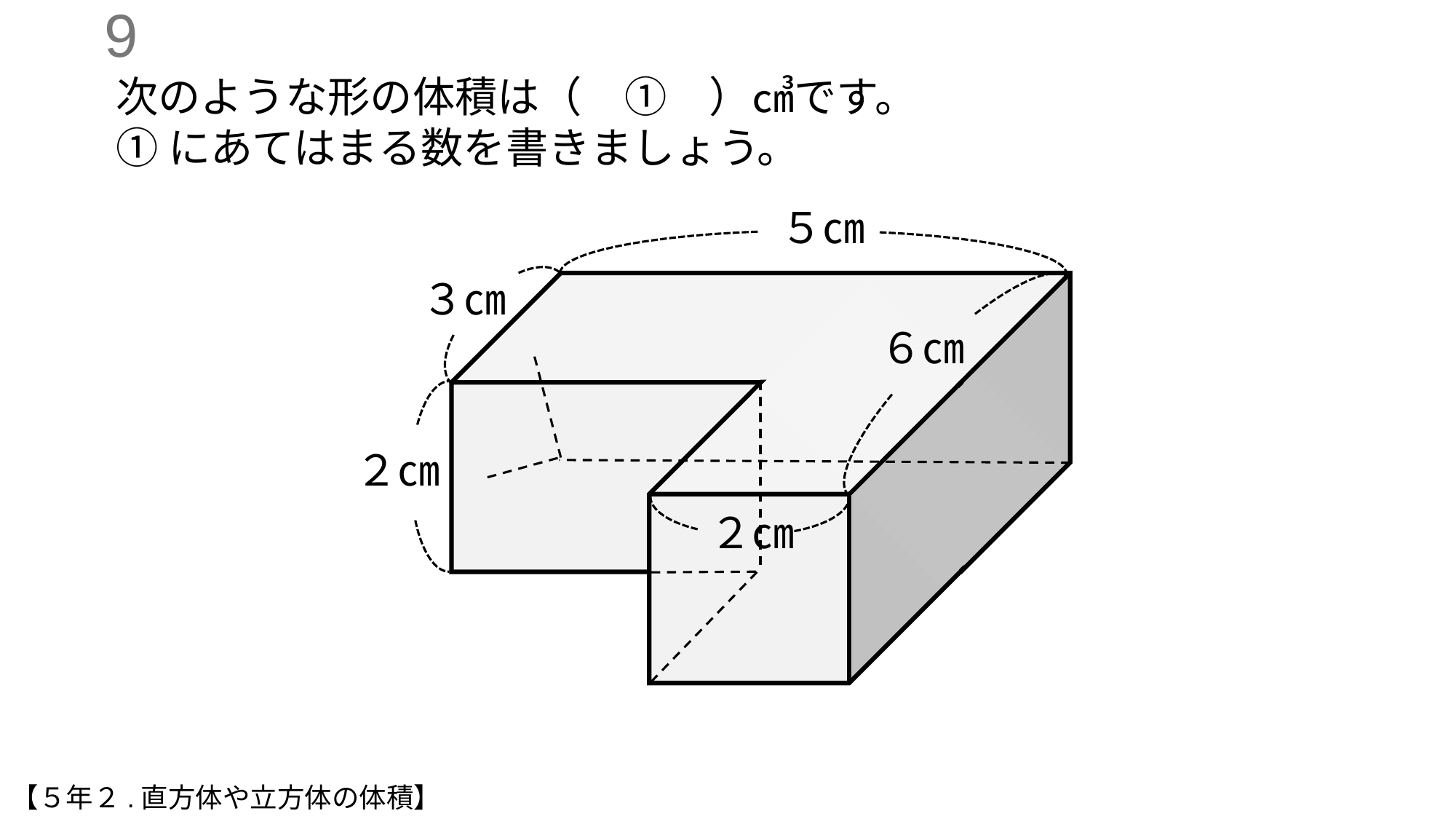

9
次のような形の体積は（　①　）㎤です。
①にあてはまる数を書きましょう。
５㎝

３㎝

６㎝

２㎝

２㎝
【５年２.直方体や立方体の体積】